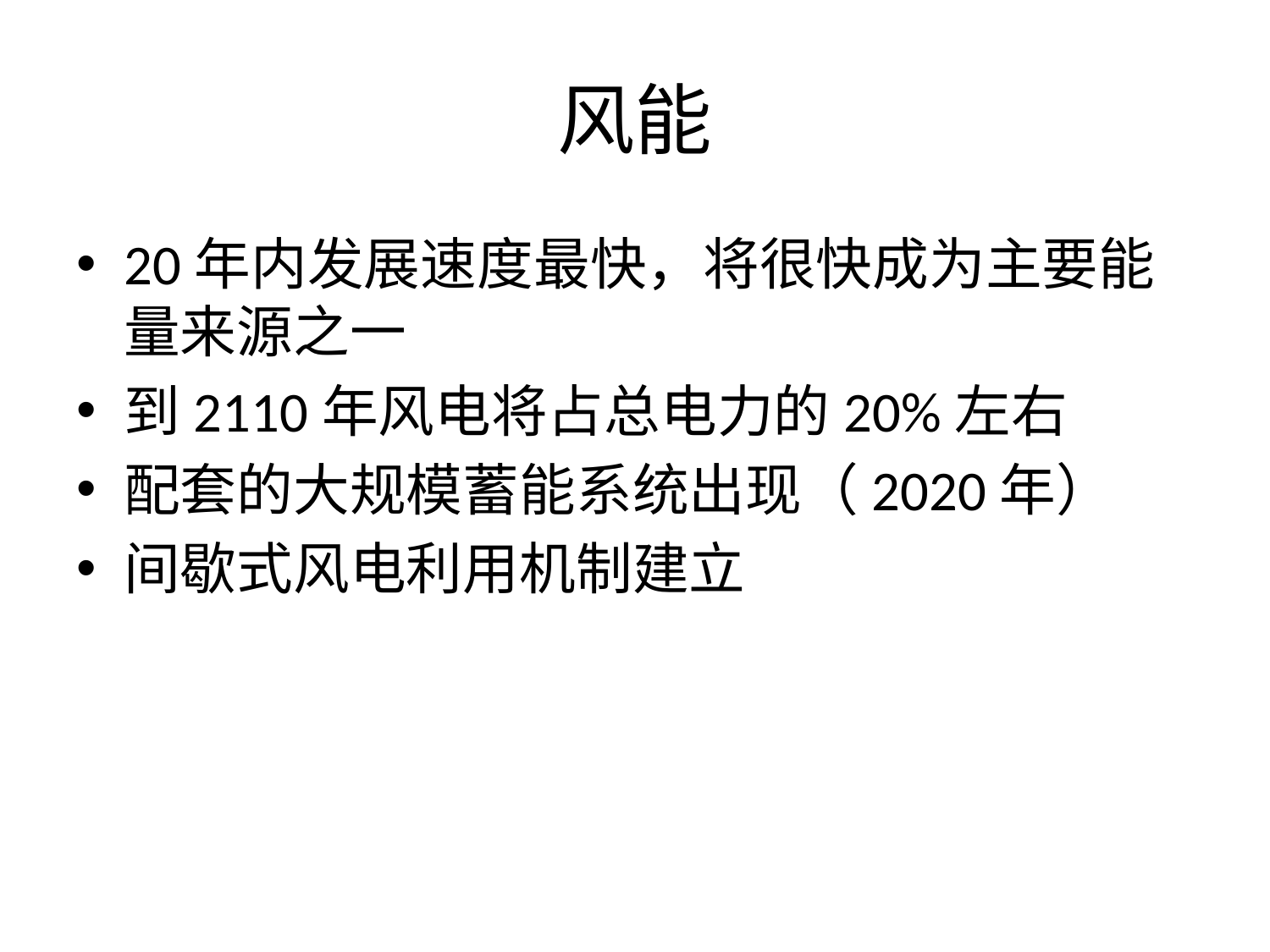

# 风能
20年内发展速度最快，将很快成为主要能量来源之一
到2110年风电将占总电力的20%左右
配套的大规模蓄能系统出现（2020年）
间歇式风电利用机制建立